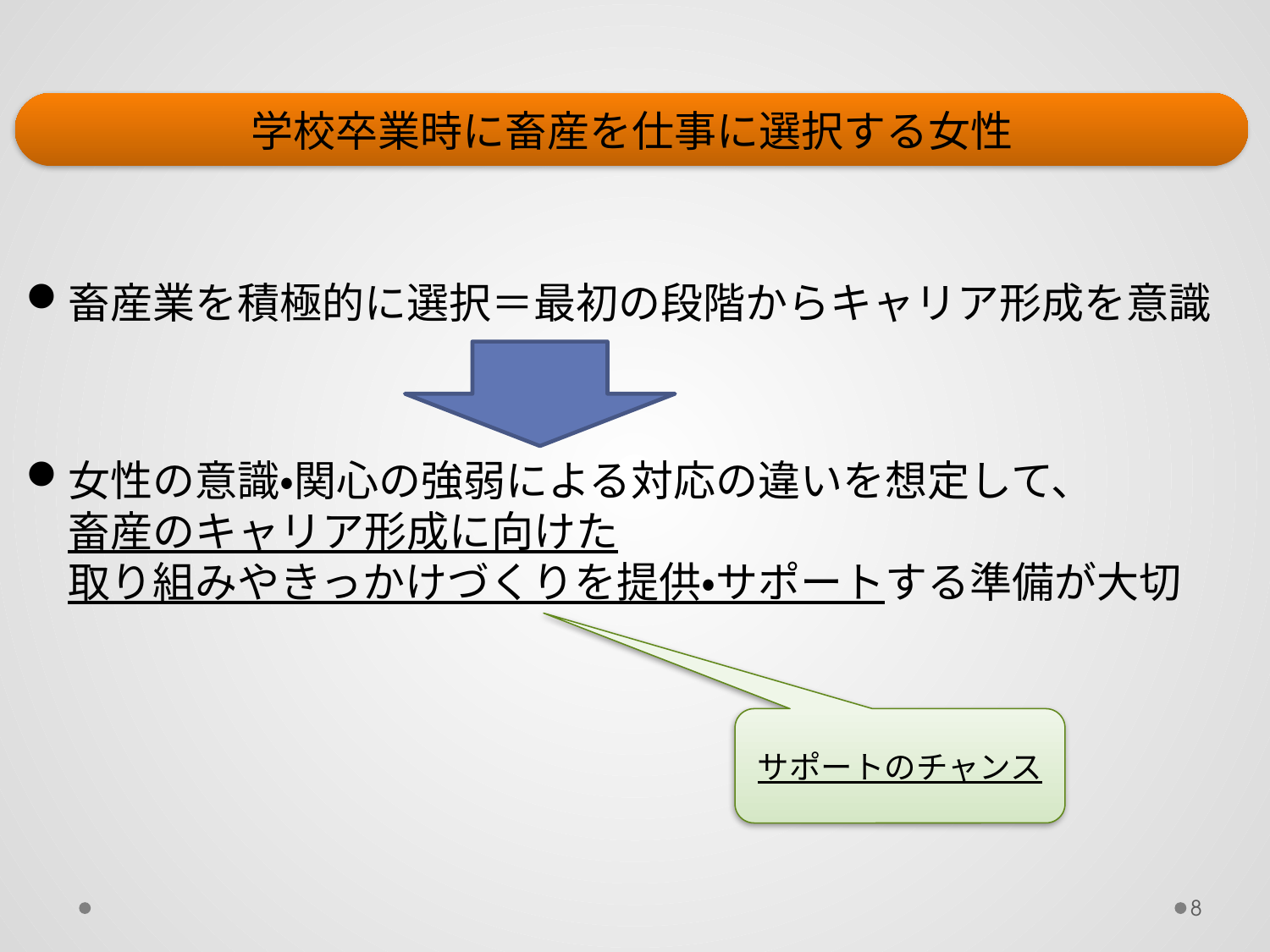

学校卒業時に畜産を仕事に選択する女性
畜産業を積極的に選択＝最初の段階からキャリア形成を意識

女性の意識・関心の強弱による対応の違いを想定して、
　畜産のキャリア形成に向けた
　取り組みやきっかけづくりを提供・サポートする準備が大切

サポートのチャンス
8